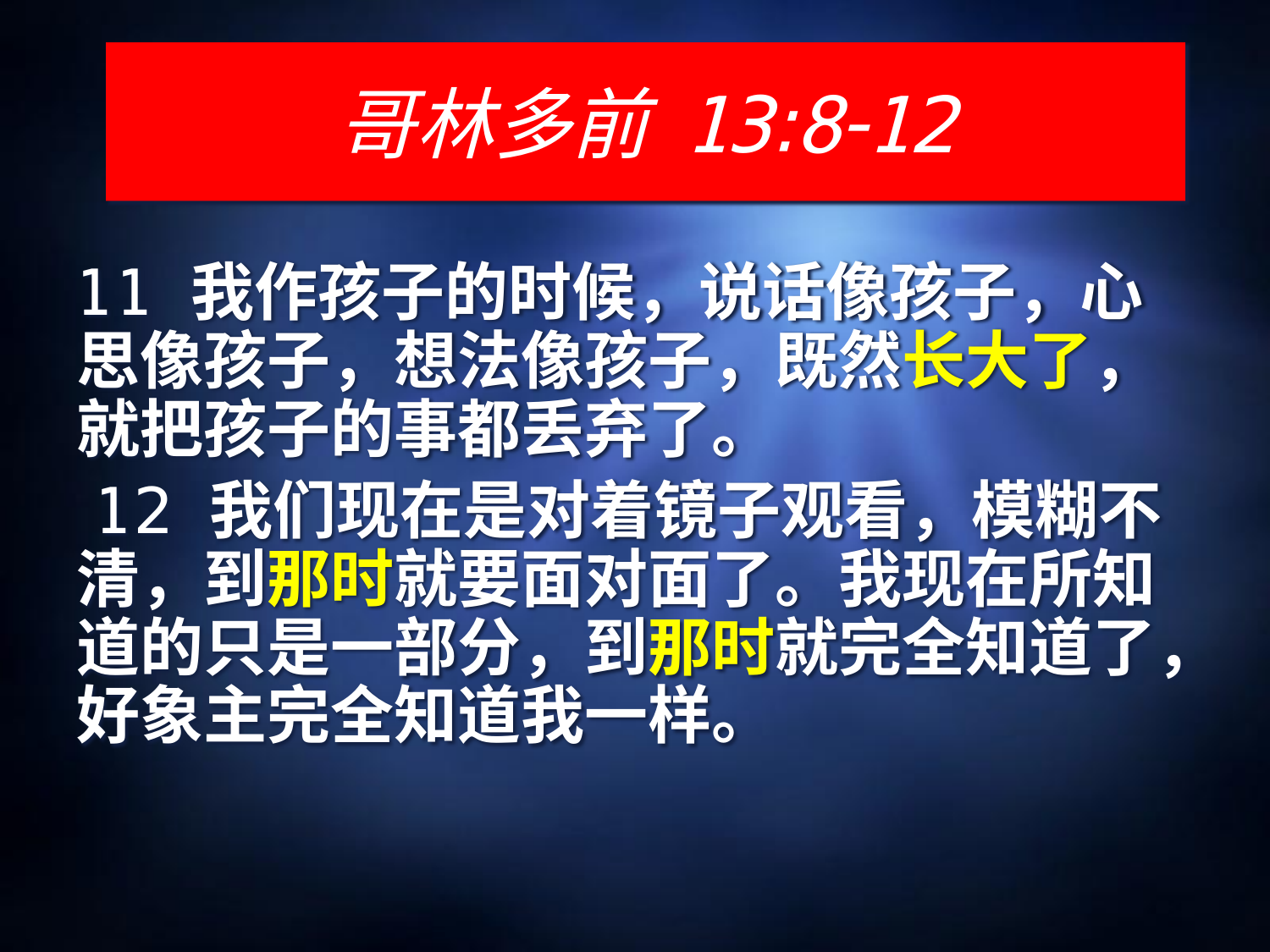

# 哥林多前 13:8-12
11 我作孩子的时候，说话像孩子，心思像孩子，想法像孩子，既然长大了，就把孩子的事都丢弃了。
 12 我们现在是对着镜子观看，模糊不清，到那时就要面对面了。我现在所知道的只是一部分，到那时就完全知道了，好象主完全知道我一样。